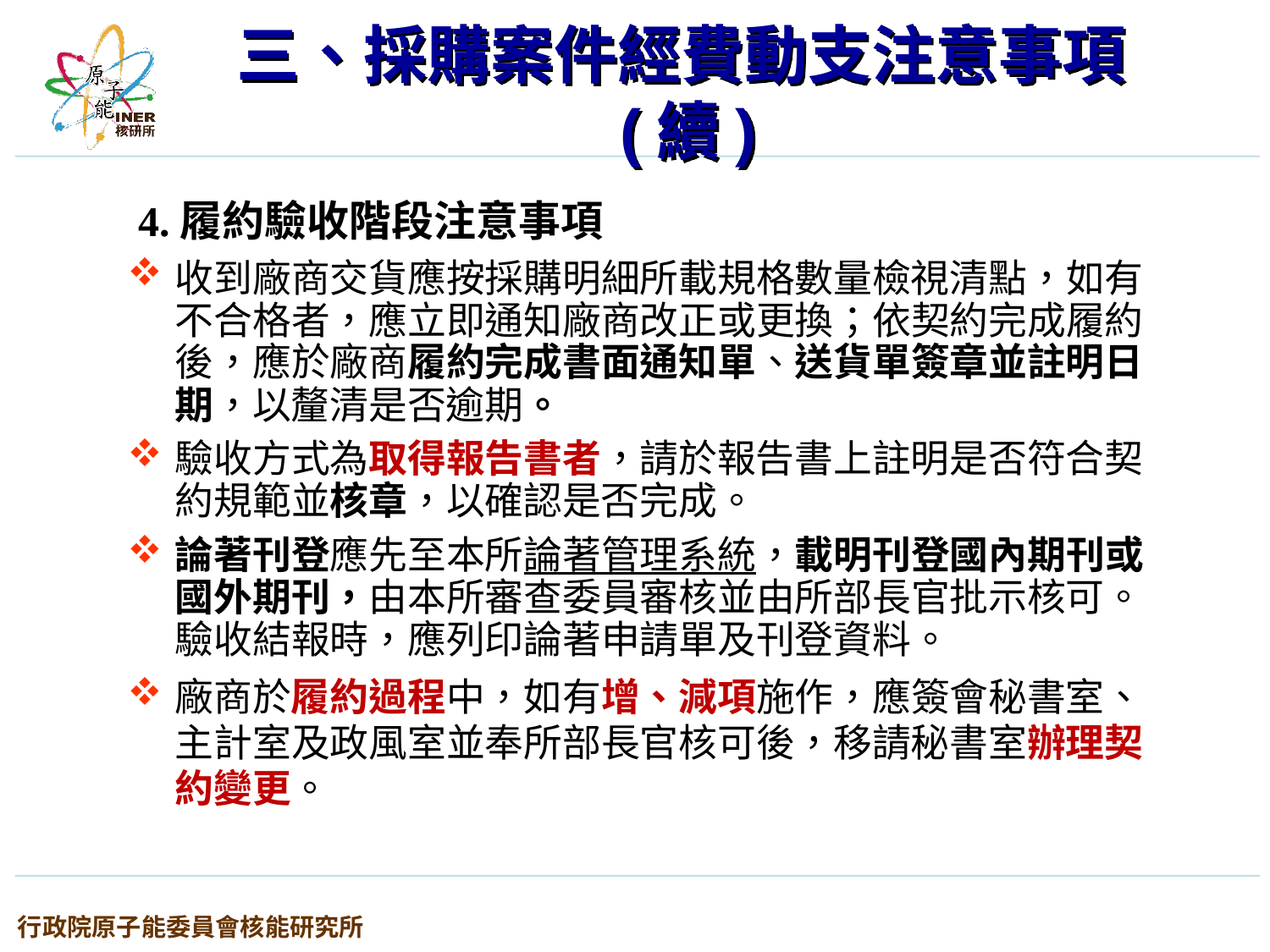

三、採購案件經費動支注意事項(續)
 4.履約驗收階段注意事項
收到廠商交貨應按採購明細所載規格數量檢視清點，如有不合格者，應立即通知廠商改正或更換；依契約完成履約後，應於廠商履約完成書面通知單、送貨單簽章並註明日期，以釐清是否逾期。
驗收方式為取得報告書者，請於報告書上註明是否符合契約規範並核章，以確認是否完成。
論著刊登應先至本所論著管理系統，載明刊登國內期刊或國外期刊，由本所審查委員審核並由所部長官批示核可。驗收結報時，應列印論著申請單及刊登資料。
廠商於履約過程中，如有增、減項施作，應簽會秘書室、主計室及政風室並奉所部長官核可後，移請秘書室辦理契約變更。